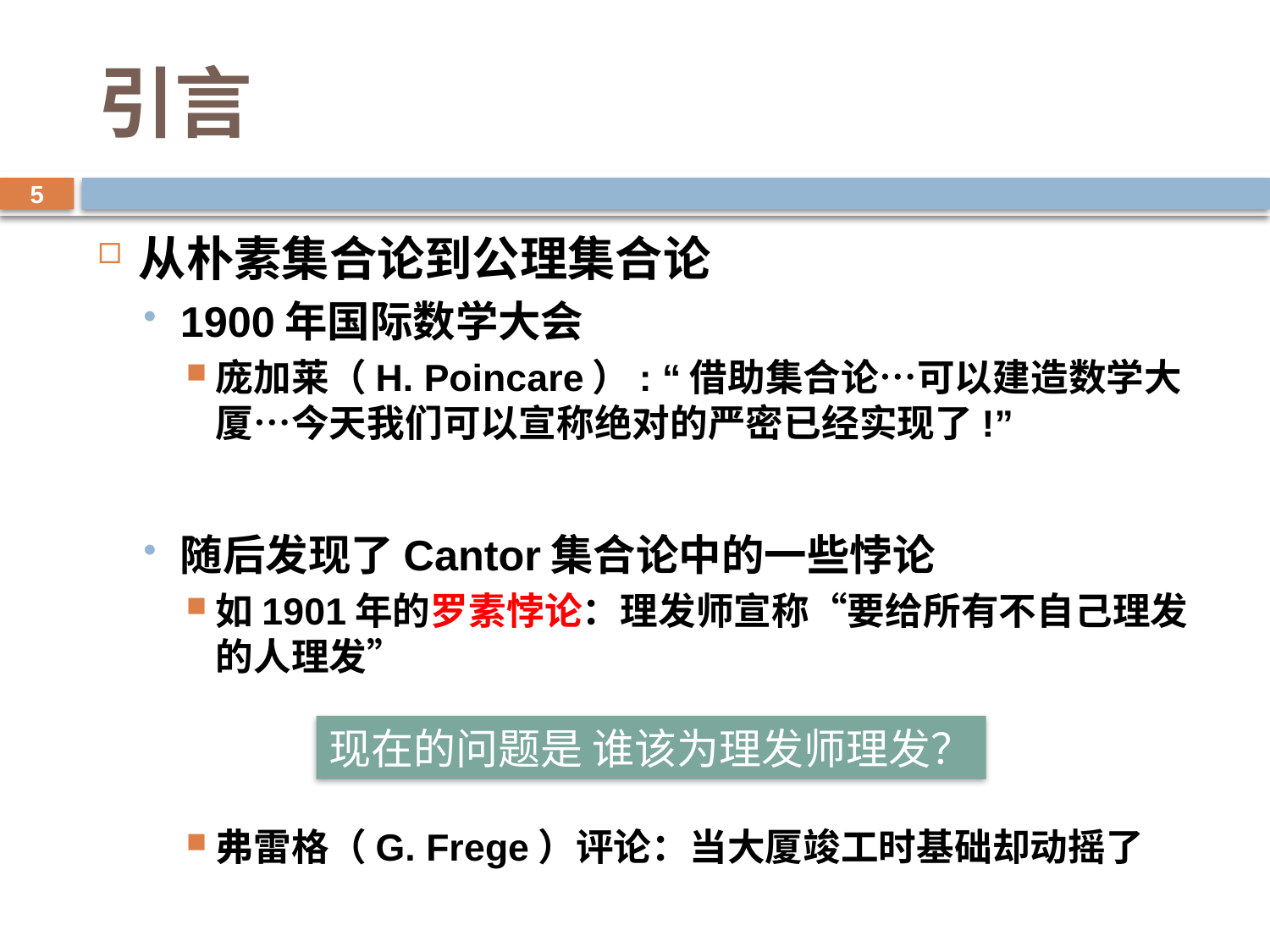

# 引言
5
从朴素集合论到公理集合论
1900年国际数学大会
庞加莱（H. Poincare）: “借助集合论…可以建造数学大厦…今天我们可以宣称绝对的严密已经实现了!”

随后发现了Cantor集合论中的一些悖论
如1901年的罗素悖论：理发师宣称“要给所有不自己理发的人理发”

弗雷格（G. Frege）评论：当大厦竣工时基础却动摇了
现在的问题是 谁该为理发师理发？